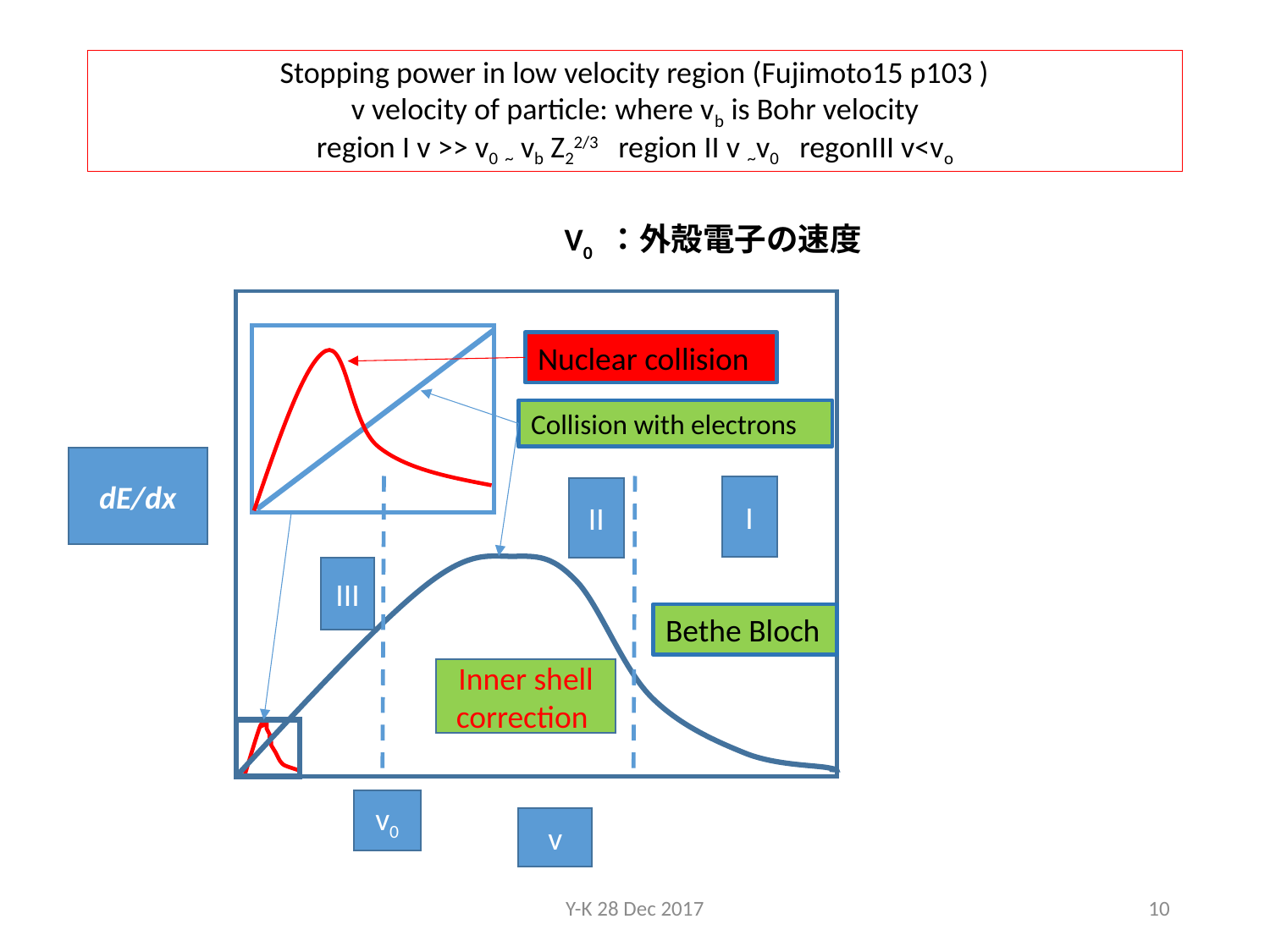

# Stopping power in low velocity region (Fujimoto15 p103 ) v velocity of particle: where vb is Bohr velocity region I v >> v0 ~ vb Z22/3     region II v ~v0   regonIII v<vo
V0 ：外殻電子の速度

Nuclear collision

Collision with electrons
dE/dx
I
II

III
Bethe Bloch
Inner shell correction

v0
v
Y-K 28 Dec 2017
10